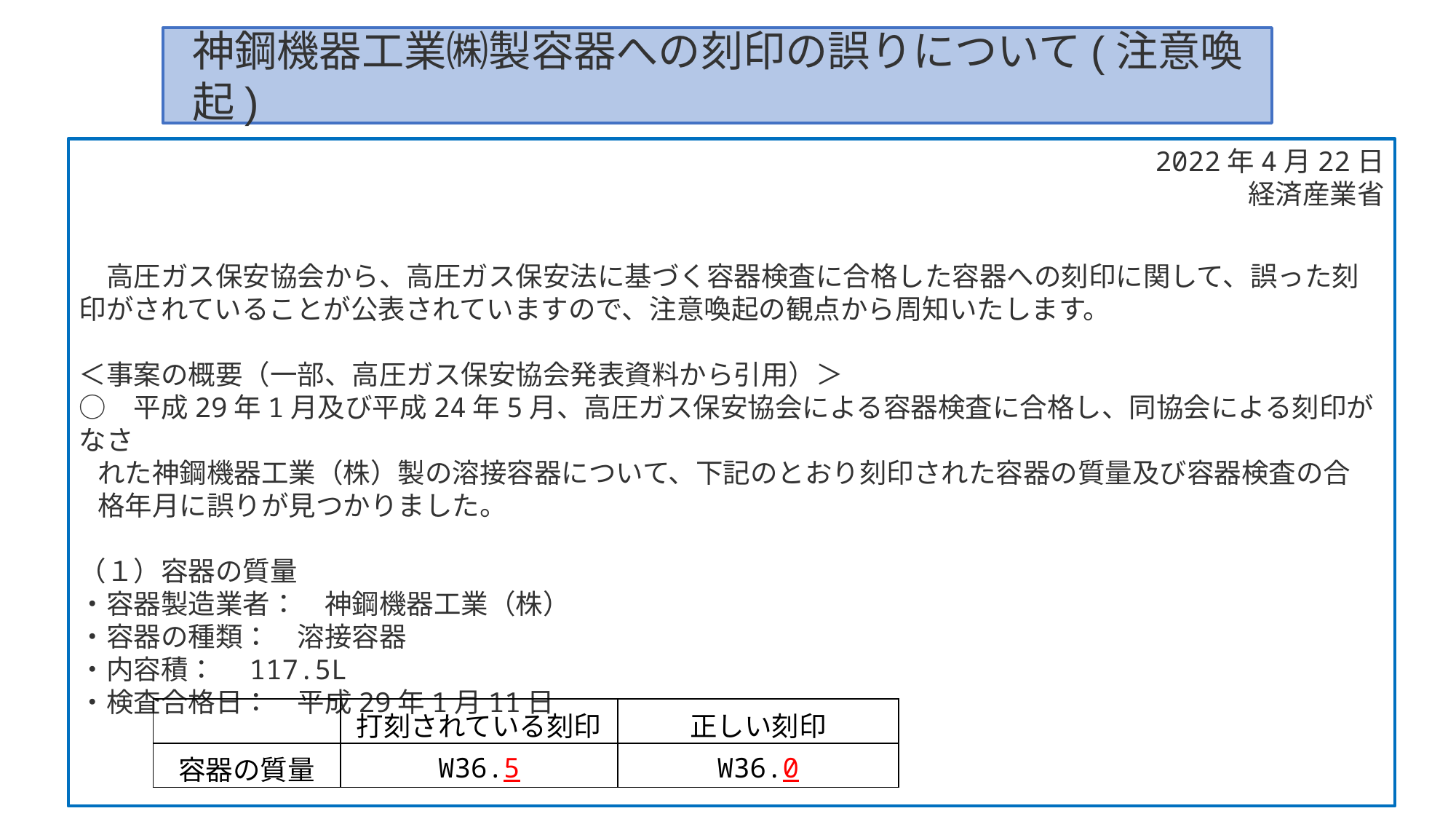

神鋼機器工業㈱製容器への刻印の誤りについて(注意喚起)
2022年4月22日
経済産業省
　高圧ガス保安協会から、高圧ガス保安法に基づく容器検査に合格した容器への刻印に関して、誤った刻印がされていることが公表されていますので、注意喚起の観点から周知いたします。
＜事案の概要（一部、高圧ガス保安協会発表資料から引用）＞
○　平成29年1月及び平成24年5月、高圧ガス保安協会による容器検査に合格し、同協会による刻印がなさ
  れた神鋼機器工業（株）製の溶接容器について、下記のとおり刻印された容器の質量及び容器検査の合
  格年月に誤りが見つかりました。
 
（１）容器の質量
・容器製造業者：　神鋼機器工業（株）
・容器の種類：　溶接容器
・内容積：　117.5L
・検査合格日：　平成29年1月11日

|  | 打刻されている刻印 | 正しい刻印 |
| --- | --- | --- |
| 容器の質量 | W36.5 | W36.0 |